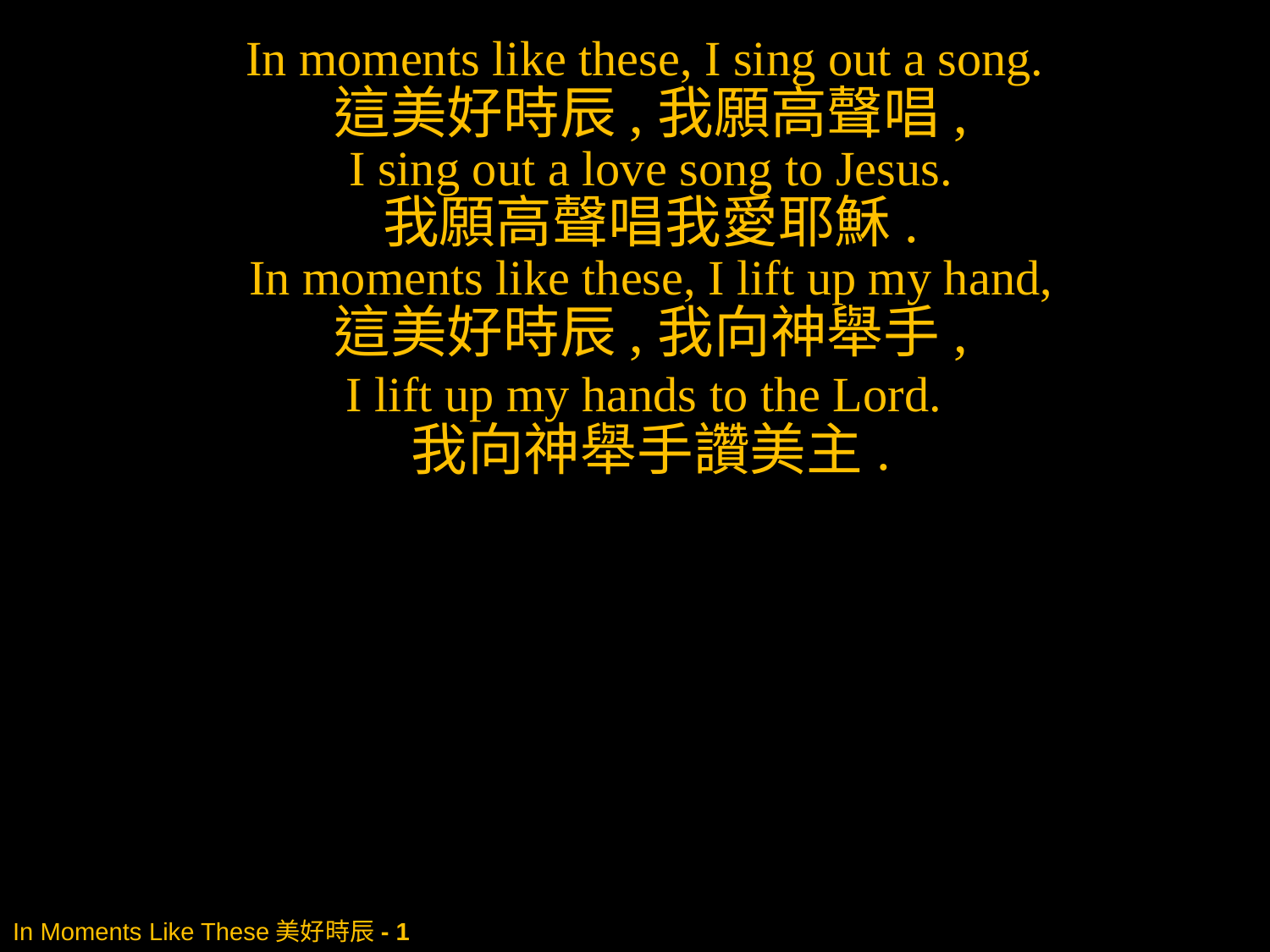

In moments like these, I sing out a song.
這美好時辰,我願高聲唱,
I sing out a love song to Jesus.
我願高聲唱我愛耶穌.
In moments like these, I lift up my hand,
這美好時辰,我向神舉手,
I lift up my hands to the Lord.
我向神舉手讚美主.
# In Moments Like These美好時辰- 1